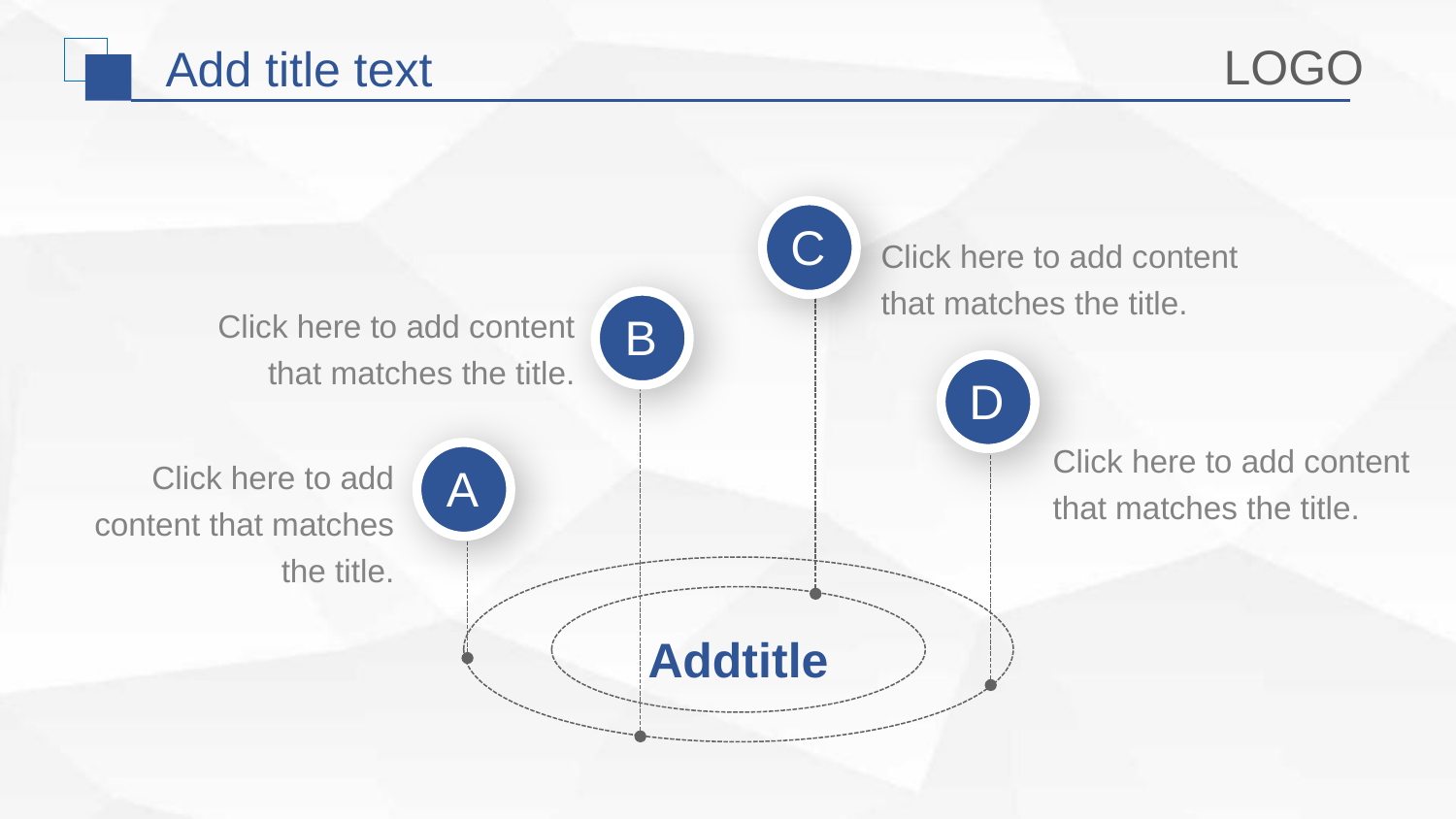

C
Click here to add content that matches the title.
Click here to add content that matches the title.

B

D
Click here to add content that matches the title.
Click here to add content that matches the title.

A

Addtitle
延迟符号